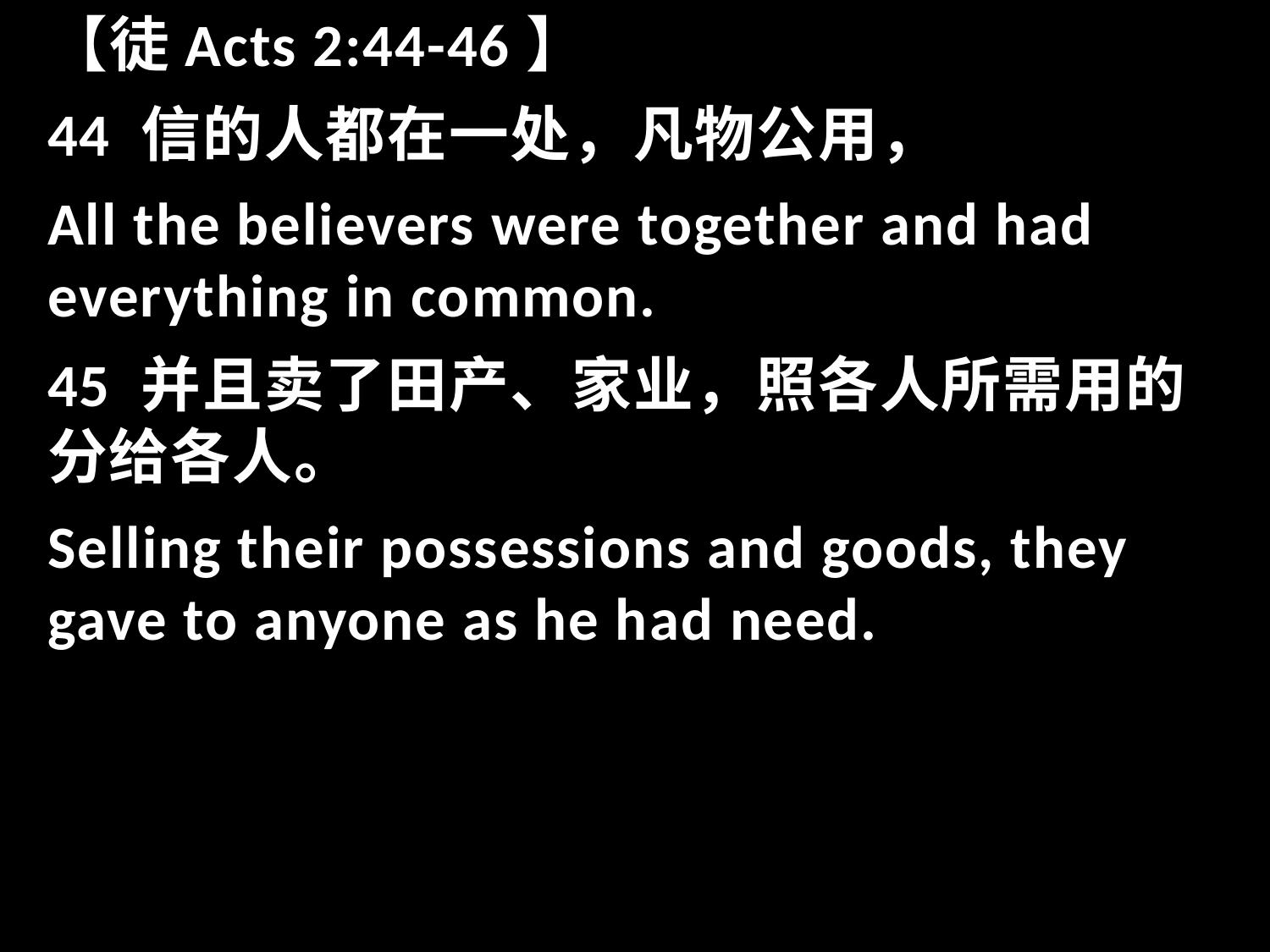

【徒Acts 2:44-46】
44 信的人都在一处，凡物公用，
All the believers were together and had everything in common.
45 并且卖了田产、家业，照各人所需用的分给各人。
Selling their possessions and goods, they gave to anyone as he had need.